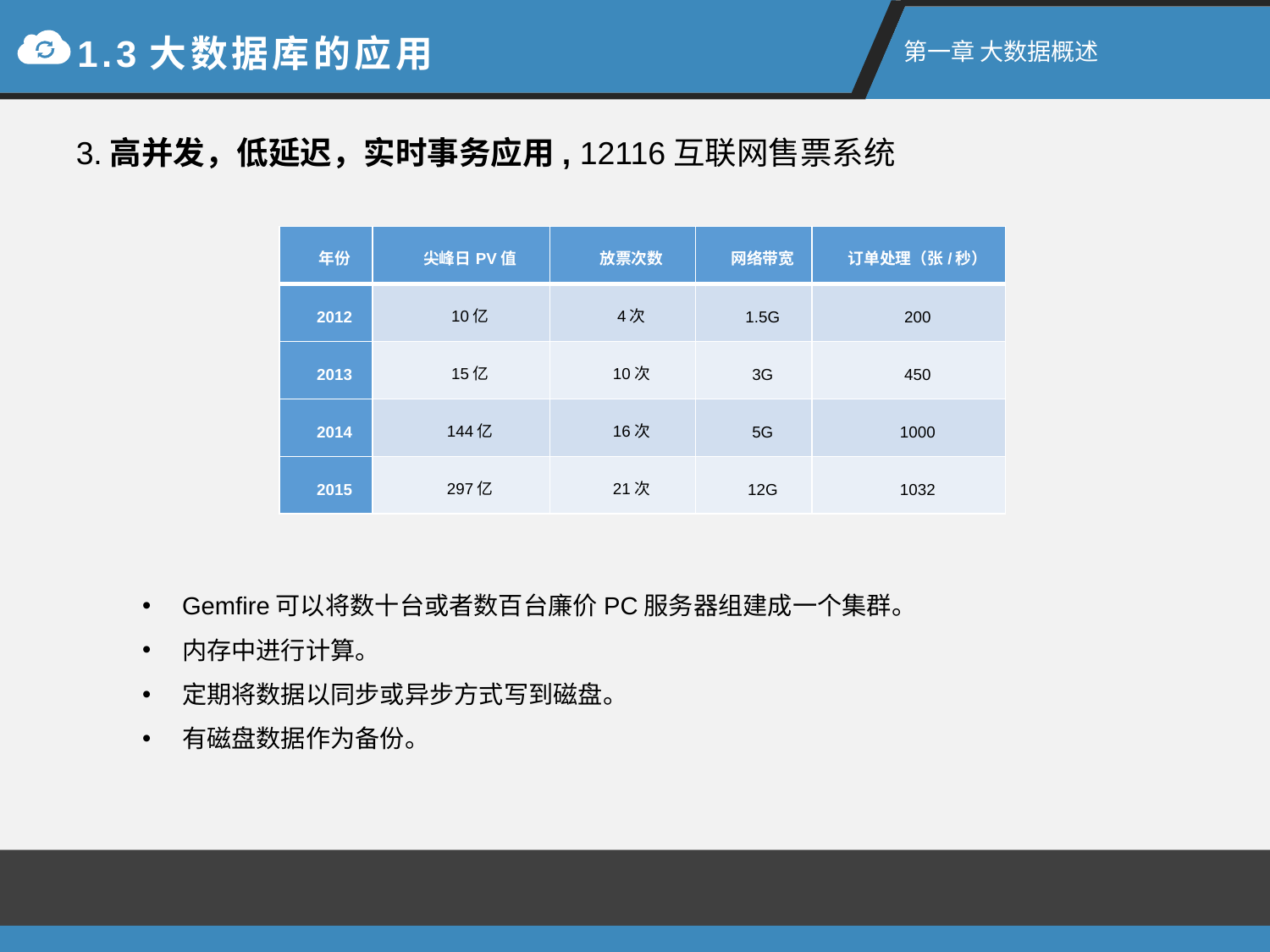

1.3大数据库的应用

第一章 大数据概述
3.高并发，低延迟，实时事务应用, 12116互联网售票系统
| 年份 | 尖峰日PV值 | 放票次数 | 网络带宽 | 订单处理（张/秒） |
| --- | --- | --- | --- | --- |
| 2012 | 10亿 | 4次 | 1.5G | 200 |
| 2013 | 15亿 | 10次 | 3G | 450 |
| 2014 | 144亿 | 16次 | 5G | 1000 |
| 2015 | 297亿 | 21次 | 12G | 1032 |
Gemfire可以将数十台或者数百台廉价PC服务器组建成一个集群。
内存中进行计算。
定期将数据以同步或异步方式写到磁盘。
有磁盘数据作为备份。